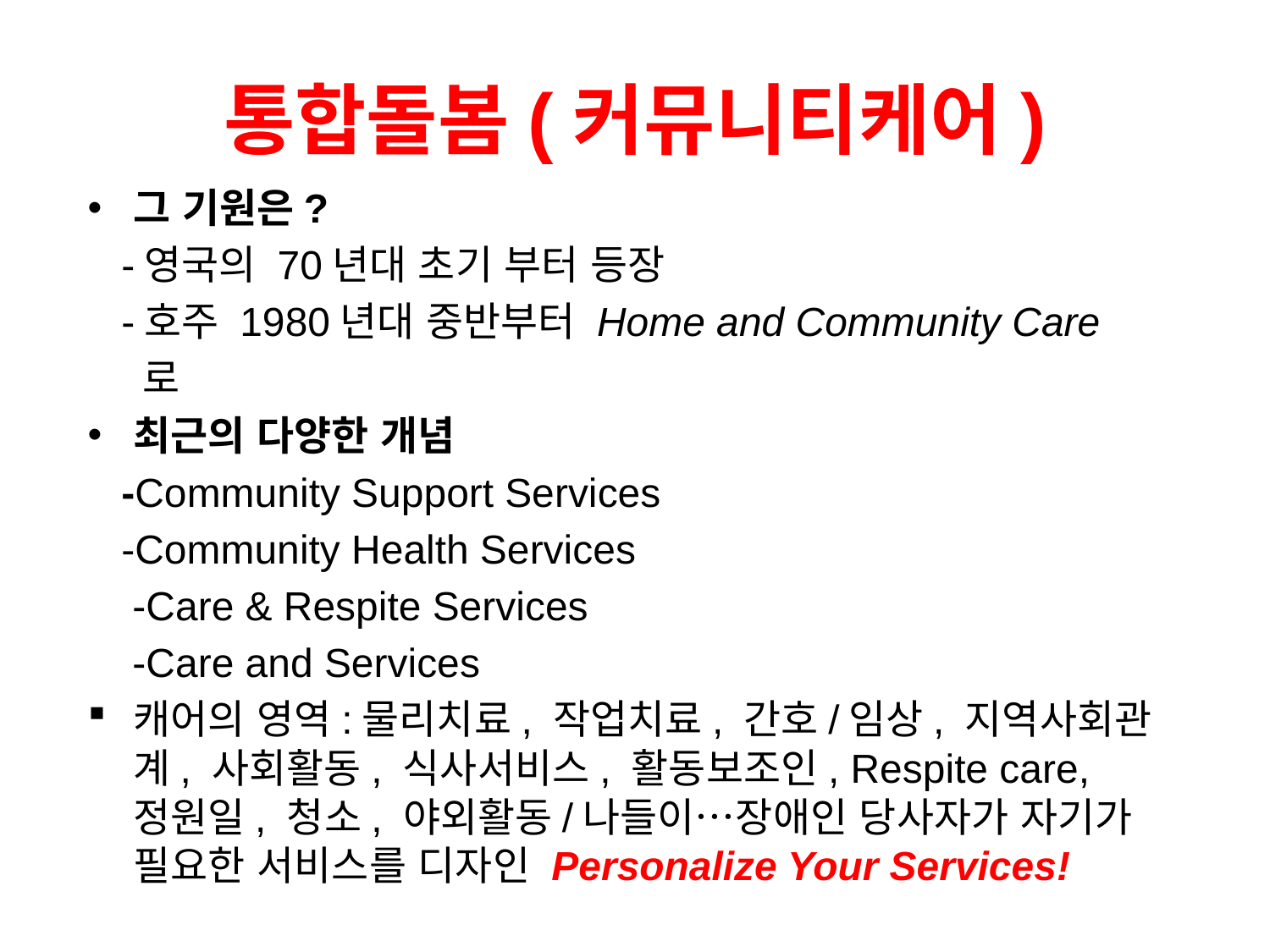

# 통합돌봄(커뮤니티케어)
그 기원은?
   -영국의 70년대 초기 부터 등장
   -호주 1980년대 중반부터 Home and Community Care
    로
최근의 다양한 개념
   -Community Support Services
   -Community Health Services
    -Care & Respite Services
    -Care and Services
캐어의 영역:물리치료, 작업치료, 간호/임상, 지역사회관계, 사회활동, 식사서비스, 활동보조인, Respite care, 정원일, 청소, 야외활동/나들이…장애인 당사자가 자기가 필요한 서비스를 디자인 Personalize Your Services!